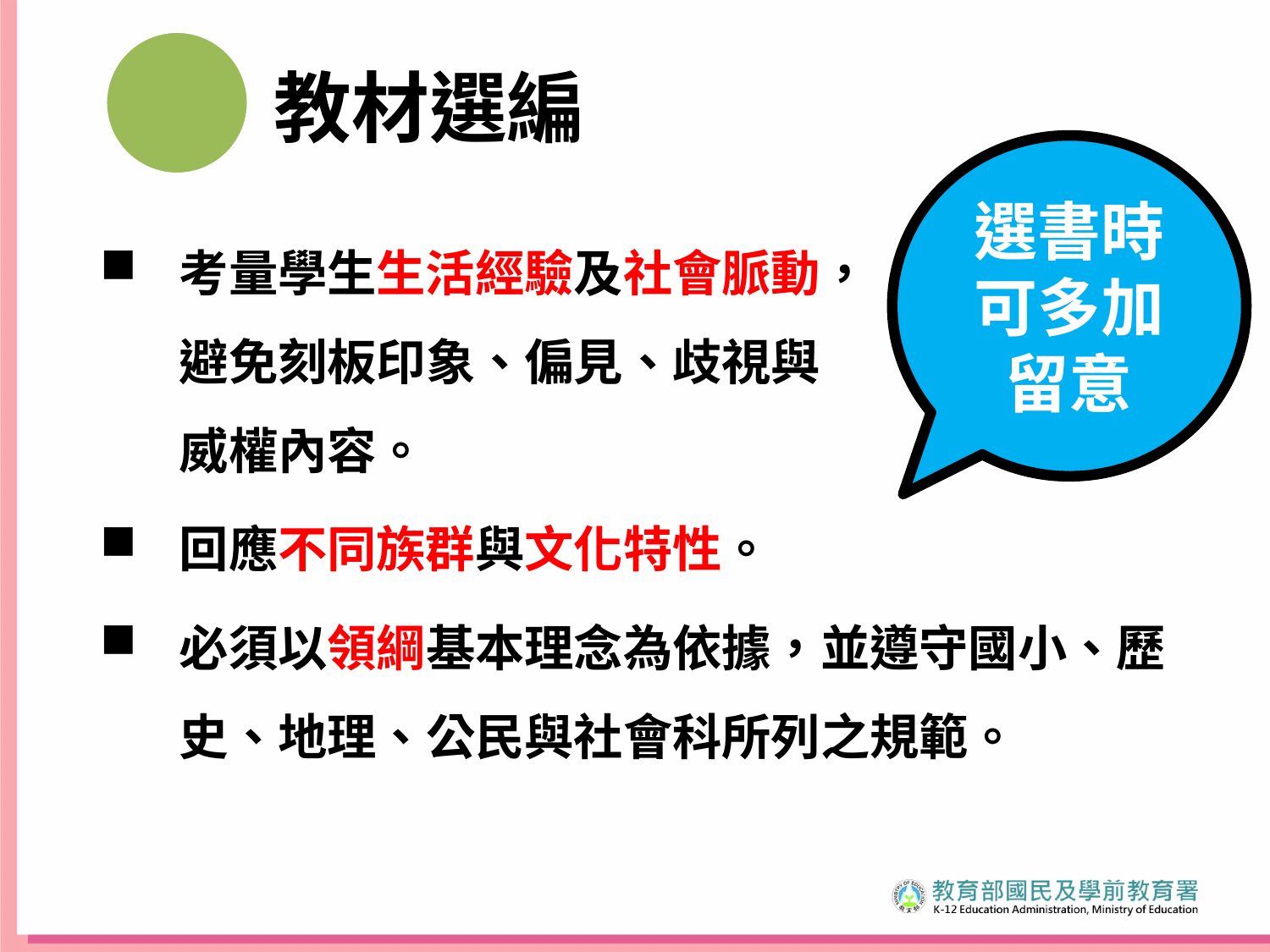

# 二   教材選編

選書時可多加留意
考量學生生活經驗及社會脈動，                           避免刻板印象、偏見、歧視與                                威權內容。
回應不同族群與文化特性。
必須以領綱基本理念為依據，並遵守國小、歷史、地理、公民與社會科所列之規範。